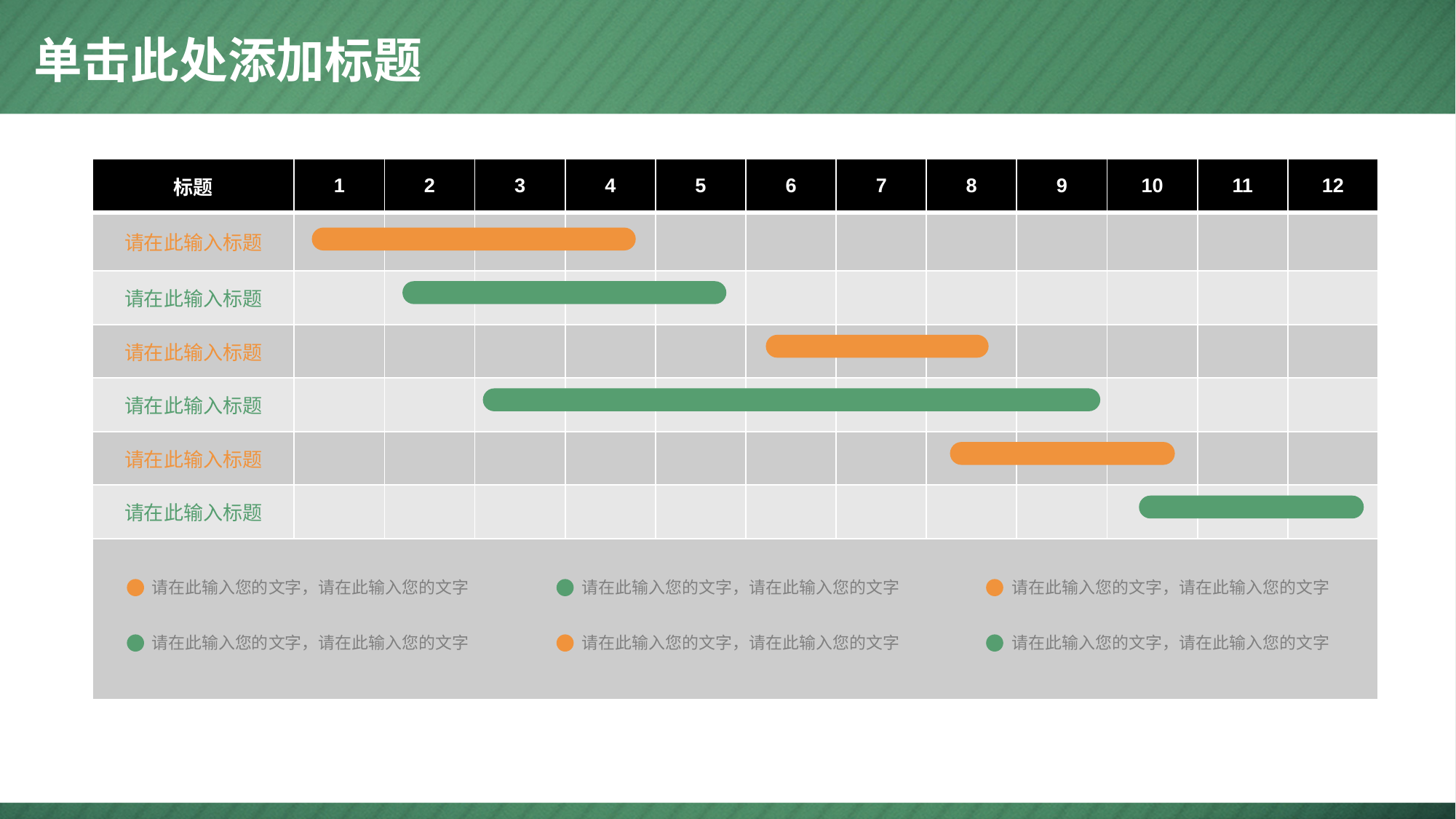

# 单击此处添加标题
| 标题 | 1 | 2 | 3 | 4 | 5 | 6 | 7 | 8 | 9 | 10 | 11 | 12 |
| --- | --- | --- | --- | --- | --- | --- | --- | --- | --- | --- | --- | --- |
| 请在此输入标题 |  |  |  |  |  |  |  |  |  |  |  |  |
| 请在此输入标题 |  |  |  |  |  |  |  |  |  |  |  |  |
| 请在此输入标题 |  |  |  |  |  |  |  |  |  |  |  |  |
| 请在此输入标题 |  |  |  |  |  |  |  |  |  |  |  |  |
| 请在此输入标题 |  |  |  |  |  |  |  |  |  |  |  |  |
| 请在此输入标题 |  |  |  |  |  |  |  |  |  |  |  |  |
|  |  |  |  |  |  |  |  |  |  |  |  |  |

请在此输入您的文字，请在此输入您的文字
请在此输入您的文字，请在此输入您的文字
请在此输入您的文字，请在此输入您的文字

请在此输入您的文字，请在此输入您的文字
请在此输入您的文字，请在此输入您的文字
请在此输入您的文字，请在此输入您的文字